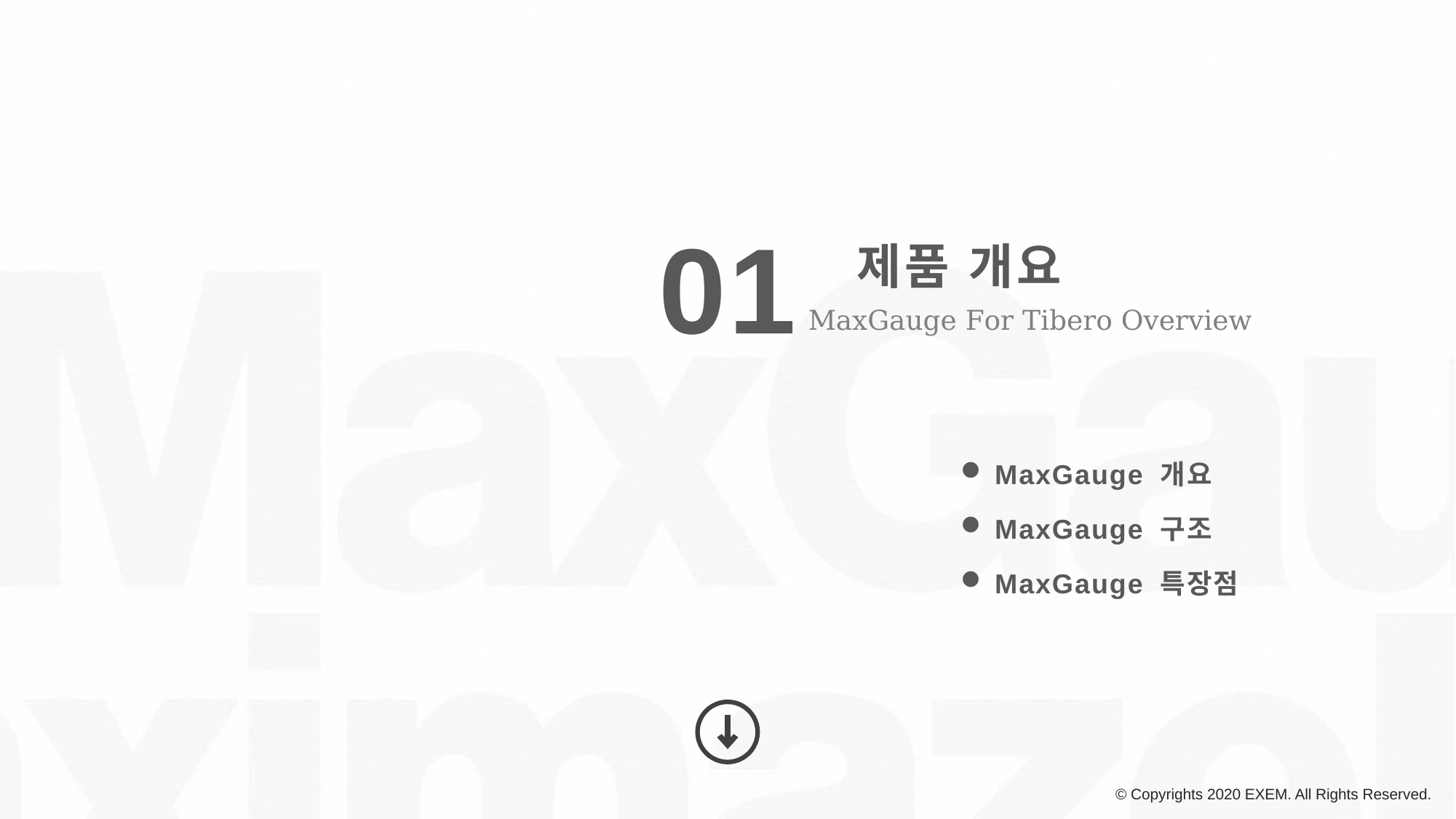

01
제품 개요
MaxGauge For Tibero Overview
MaxGauge 개요

MaxGauge 구조

MaxGauge 특장점